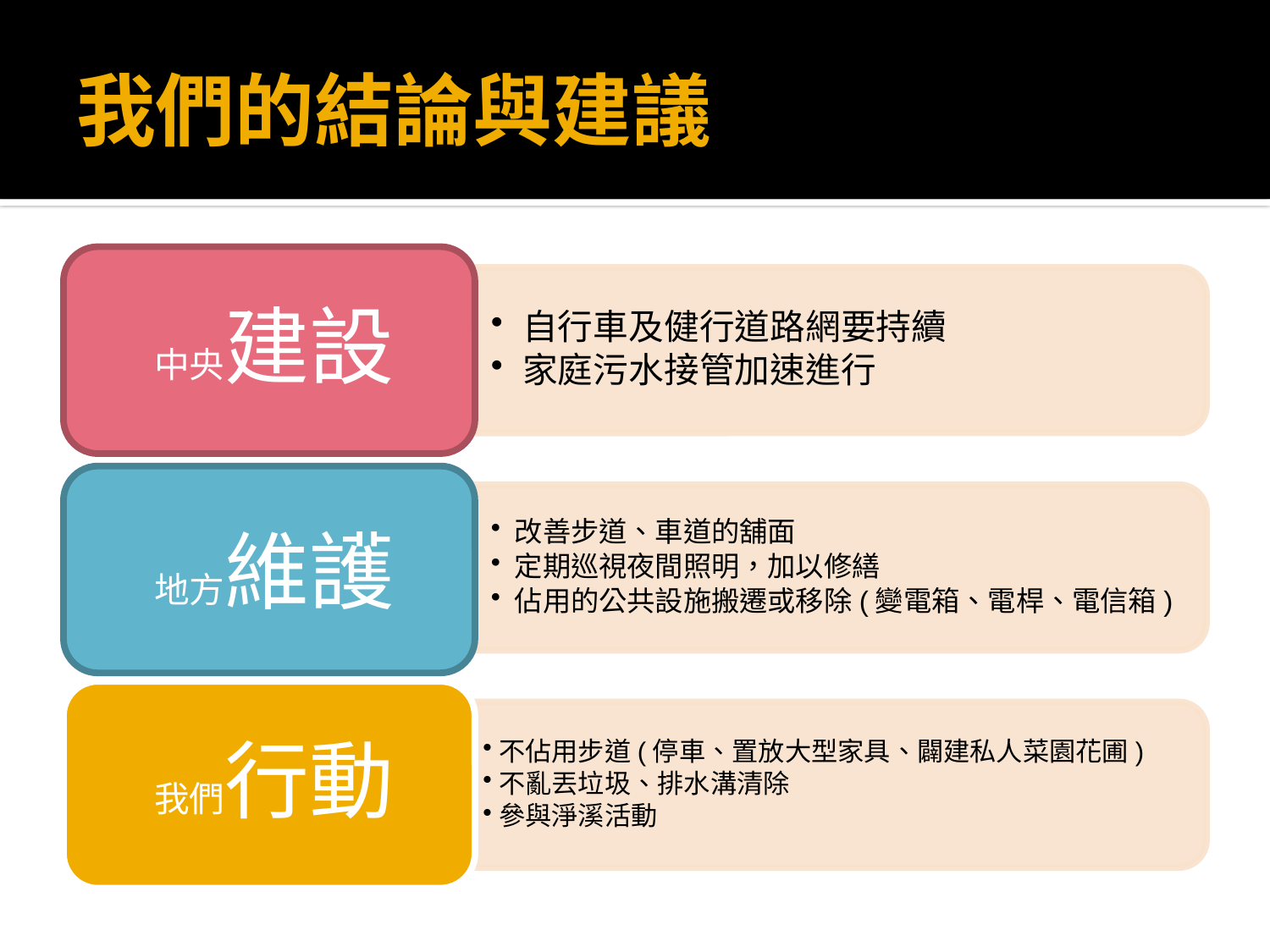

# 我們的結論與建議
自行車及健行道路網要持續
家庭污水接管加速進行
中央建設
改善步道、車道的舖面
定期巡視夜間照明，加以修繕
佔用的公共設施搬遷或移除(變電箱、電桿、電信箱)
地方維護
不佔用步道(停車、置放大型家具、闢建私人菜園花圃)
不亂丟垃圾、排水溝清除
參與淨溪活動
我們行動